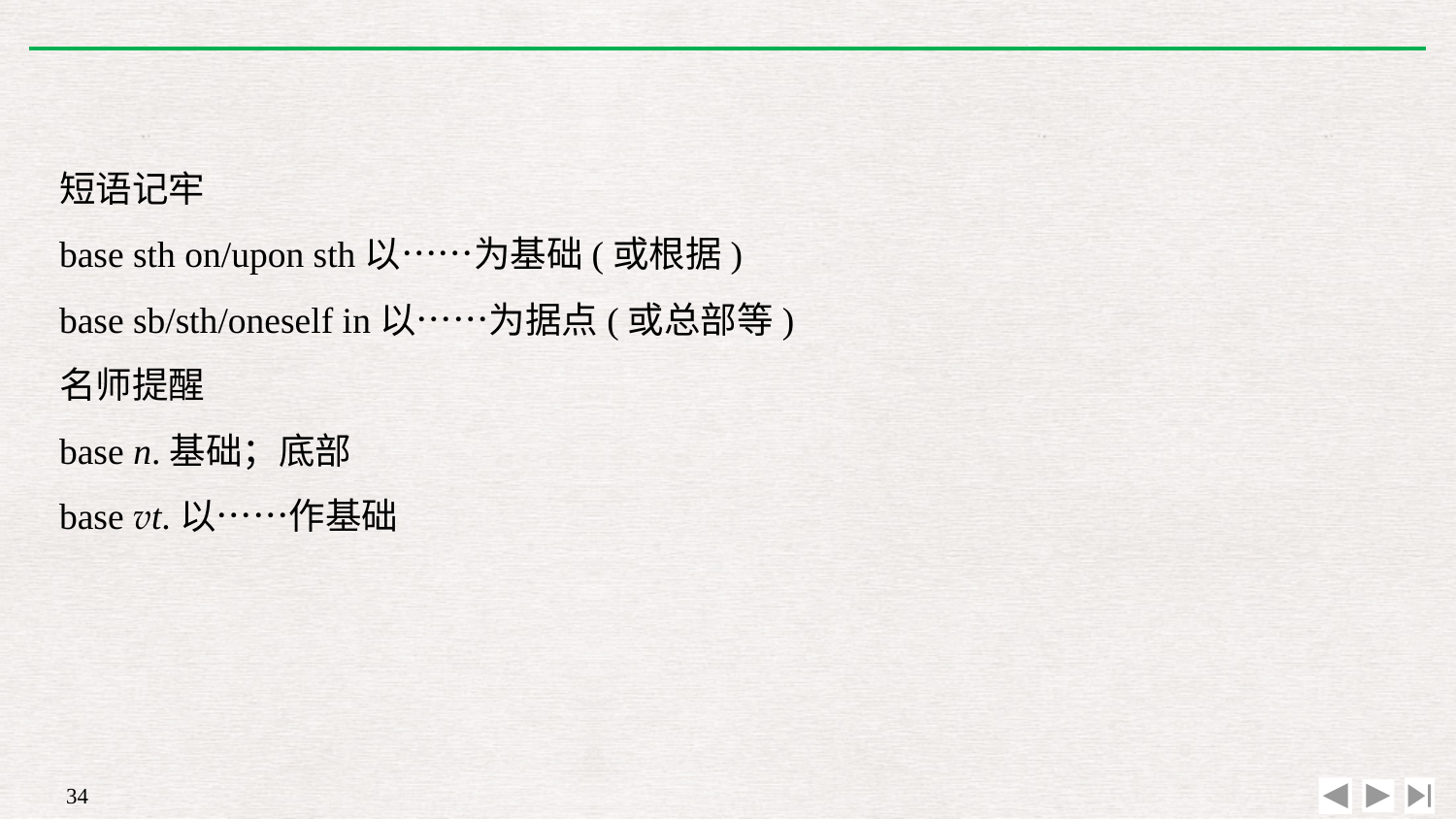

短语记牢
base sth on/upon sth以……为基础(或根据)
base sb/sth/oneself in以……为据点(或总部等)
名师提醒
base n.基础；底部
base vt.以……作基础